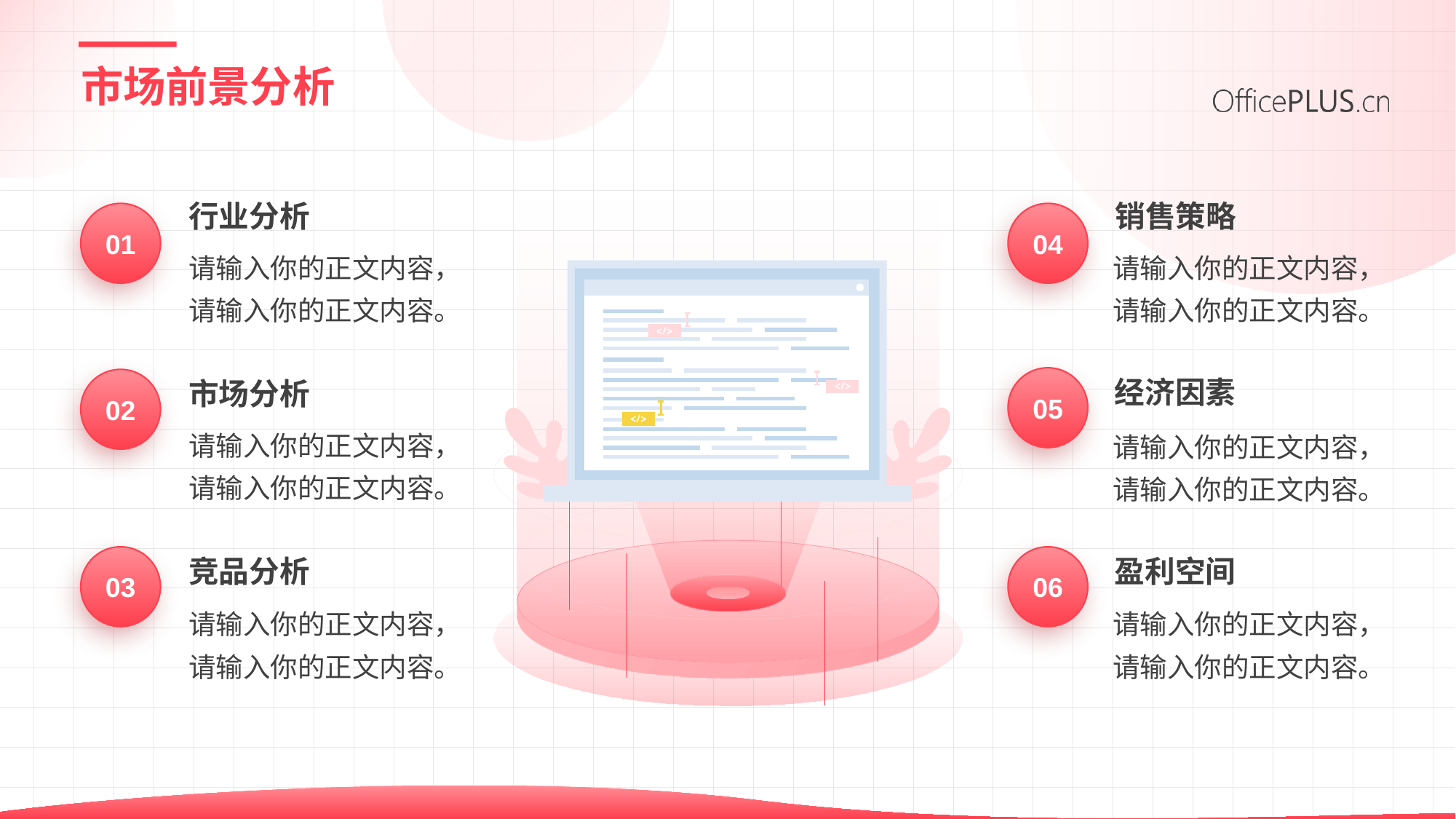

# 市场前景分析
行业分析
销售策略

01
04
请输入你的正文内容，请输入你的正文内容。
请输入你的正文内容，请输入你的正文内容。

05
经济因素
02
市场分析
请输入你的正文内容，请输入你的正文内容。
请输入你的正文内容，请输入你的正文内容。
03
竞品分析
06
盈利空间
请输入你的正文内容，请输入你的正文内容。
请输入你的正文内容，请输入你的正文内容。